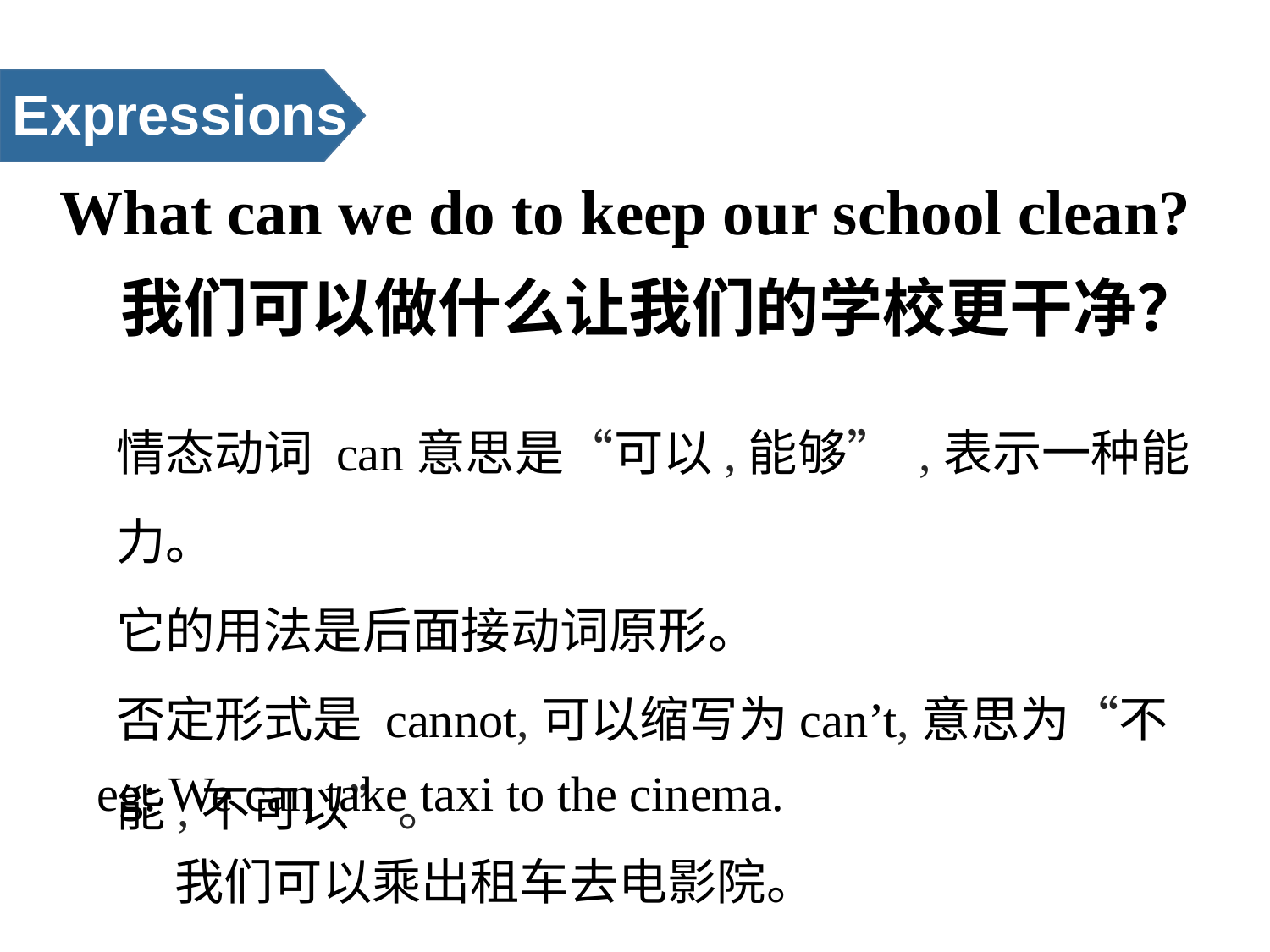

Expressions
What can we do to keep our school clean?

我们可以做什么让我们的学校更干净？
情态动词 can意思是“可以,能够” ,表示一种能力。
它的用法是后面接动词原形。
否定形式是 cannot,可以缩写为can’t,意思为“不能,不可以”。
eg: We can take taxi to the cinema.
      我们可以乘出租车去电影院。